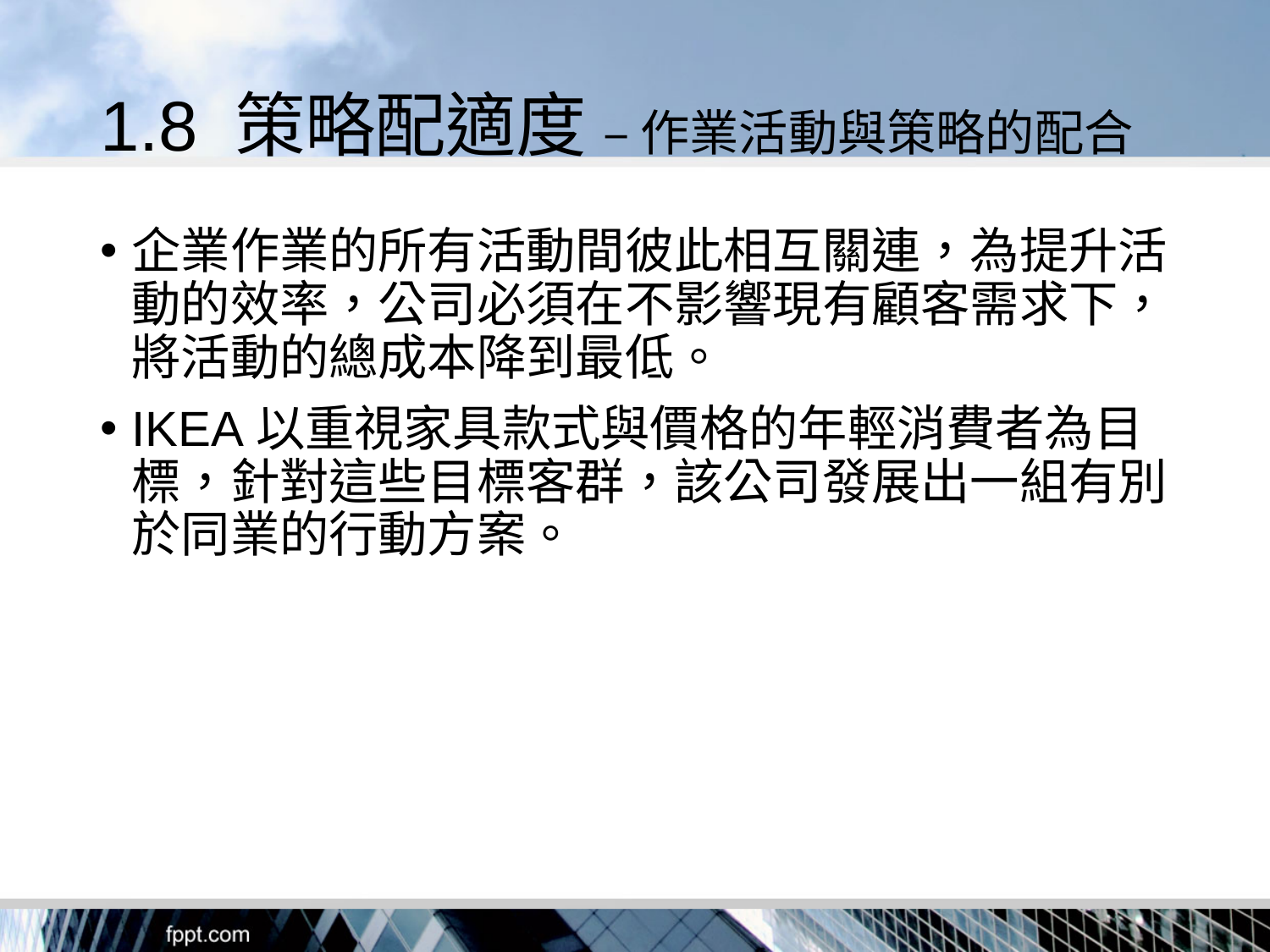

# 1.8 策略配適度 – 作業活動與策略的配合
企業作業的所有活動間彼此相互關連，為提升活動的效率，公司必須在不影響現有顧客需求下，將活動的總成本降到最低。
IKEA以重視家具款式與價格的年輕消費者為目標，針對這些目標客群，該公司發展出一組有別於同業的行動方案。